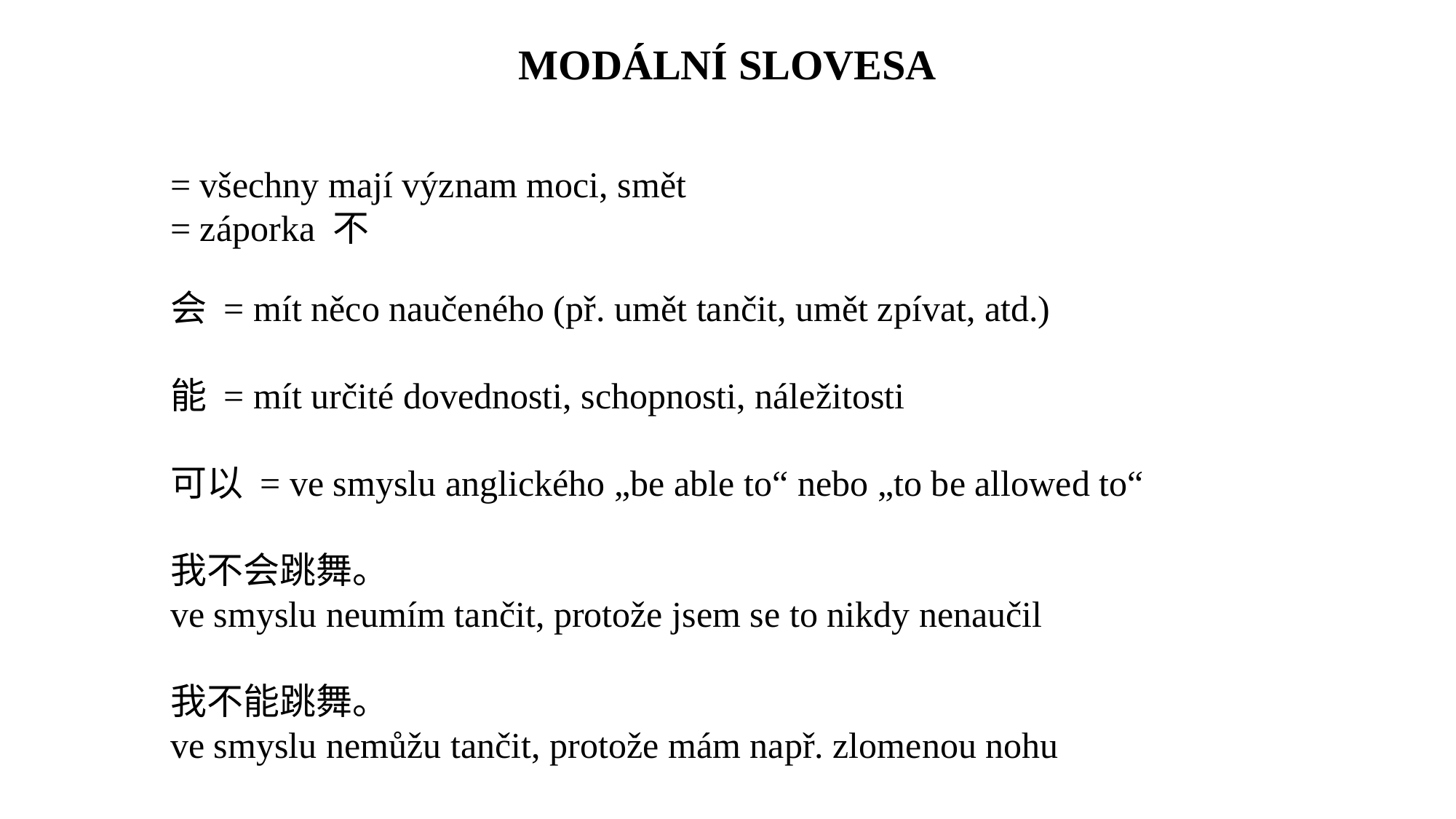

MODÁLNÍ SLOVESA

= všechny mají význam moci, smět
= záporka 不

会 = mít něco naučeného (př. umět tančit, umět zpívat, atd.)

能 = mít určité dovednosti, schopnosti, náležitosti

可以 = ve smyslu anglického „be able to“ nebo „to be allowed to“

我不会跳舞。
ve smyslu neumím tančit, protože jsem se to nikdy nenaučil

我不能跳舞。
ve smyslu nemůžu tančit, protože mám např. zlomenou nohu